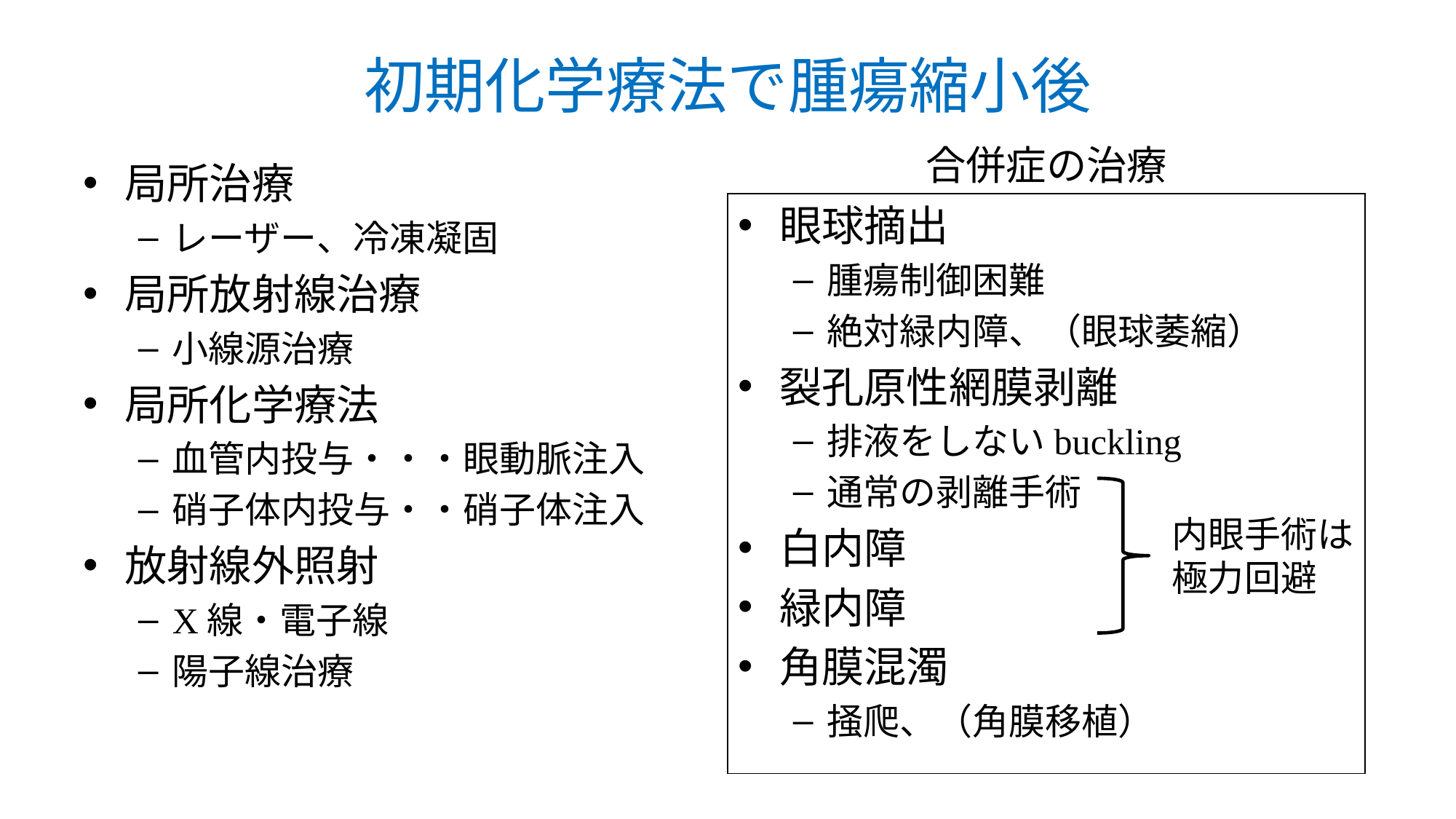

# 初期化学療法で腫瘍縮小後
合併症の治療
局所治療
レーザー、冷凍凝固
局所放射線治療
小線源治療
局所化学療法
血管内投与・・・眼動脈注入
硝子体内投与・・硝子体注入
放射線外照射
X線・電子線
陽子線治療
眼球摘出
腫瘍制御困難
絶対緑内障、（眼球萎縮）
裂孔原性網膜剥離
排液をしないbuckling
通常の剥離手術
白内障
緑内障
角膜混濁
掻爬、（角膜移植）

内眼手術は
極力回避